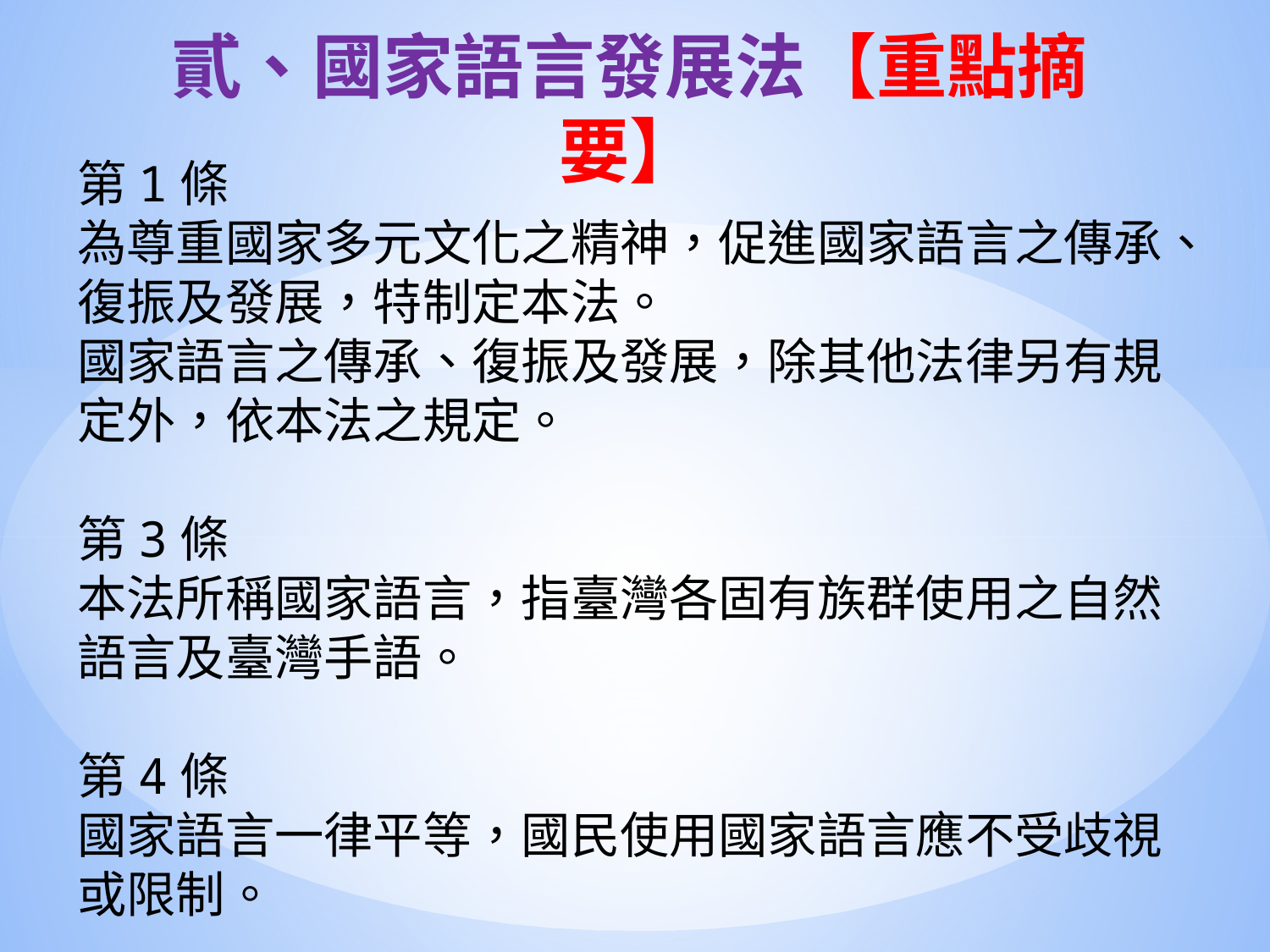

貳、國家語言發展法【重點摘要】
第1條
為尊重國家多元文化之精神，促進國家語言之傳承、復振及發展，特制定本法。
國家語言之傳承、復振及發展，除其他法律另有規定外，依本法之規定。

第3條
本法所稱國家語言，指臺灣各固有族群使用之自然語言及臺灣手語。

第4條
國家語言一律平等，國民使用國家語言應不受歧視或限制。